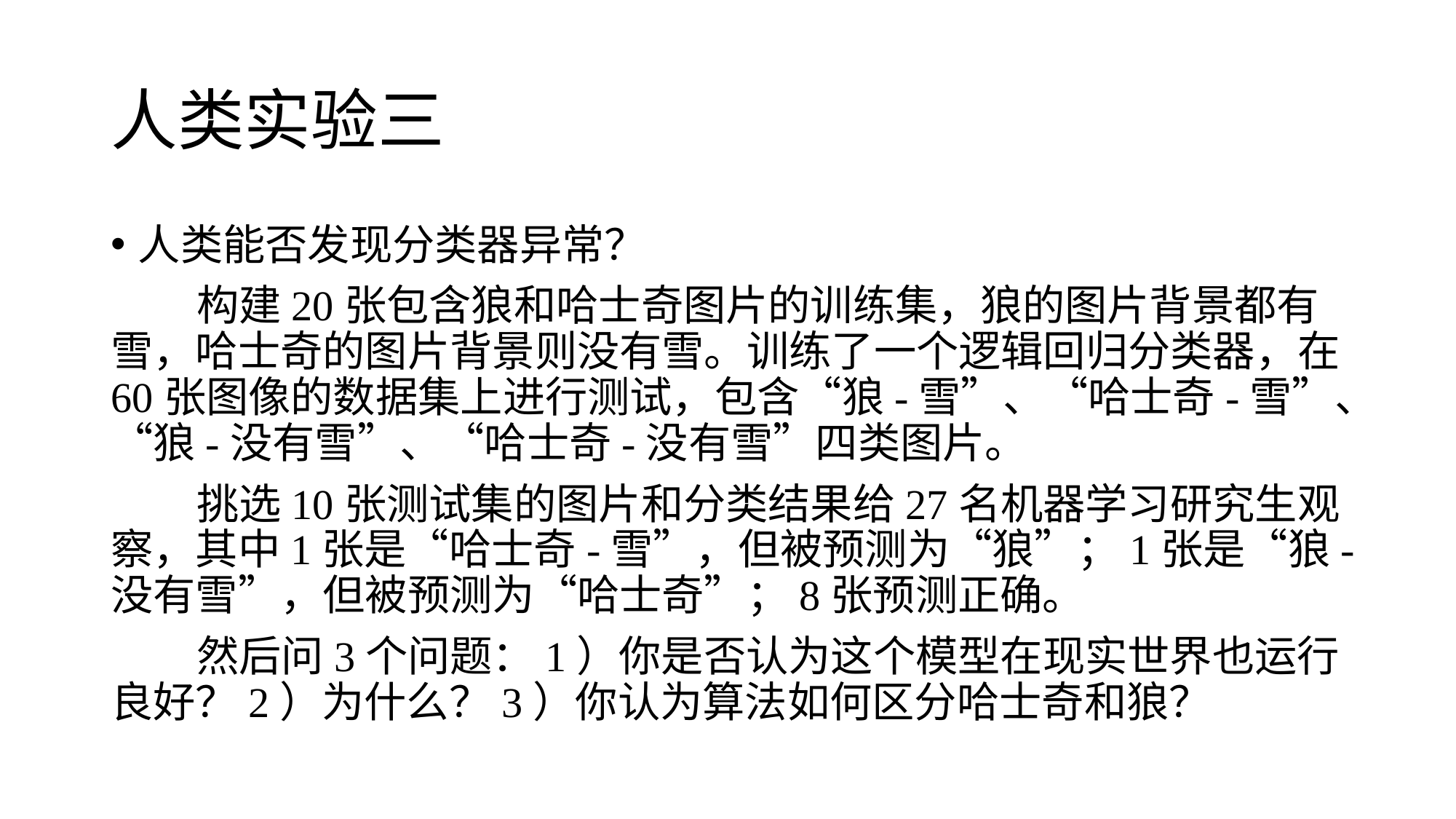

# 人类实验三
人类能否发现分类器异常？
        构建20张包含狼和哈士奇图片的训练集，狼的图片背景都有雪，哈士奇的图片背景则没有雪。训练了一个逻辑回归分类器，在60张图像的数据集上进行测试，包含“狼-雪”、“哈士奇-雪”、“狼-没有雪”、“哈士奇-没有雪”四类图片。
        挑选10张测试集的图片和分类结果给27名机器学习研究生观察，其中1张是“哈士奇-雪”，但被预测为“狼”；1张是“狼-没有雪”，但被预测为“哈士奇”；8张预测正确。
        然后问3个问题：1）你是否认为这个模型在现实世界也运行良好？2）为什么？3）你认为算法如何区分哈士奇和狼？